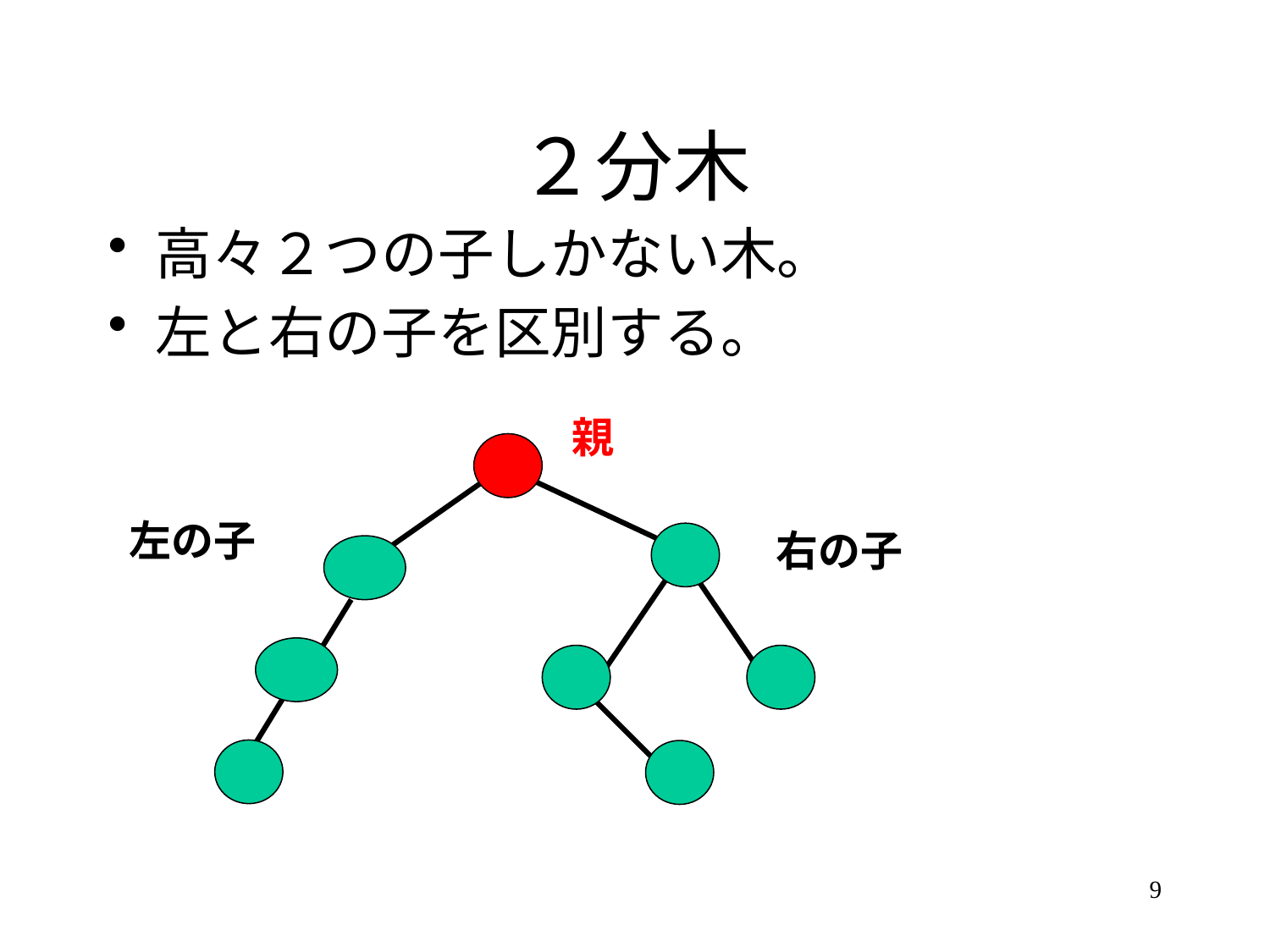

# ２分木
高々２つの子しかない木。
左と右の子を区別する。
親

左の子
右の子

9